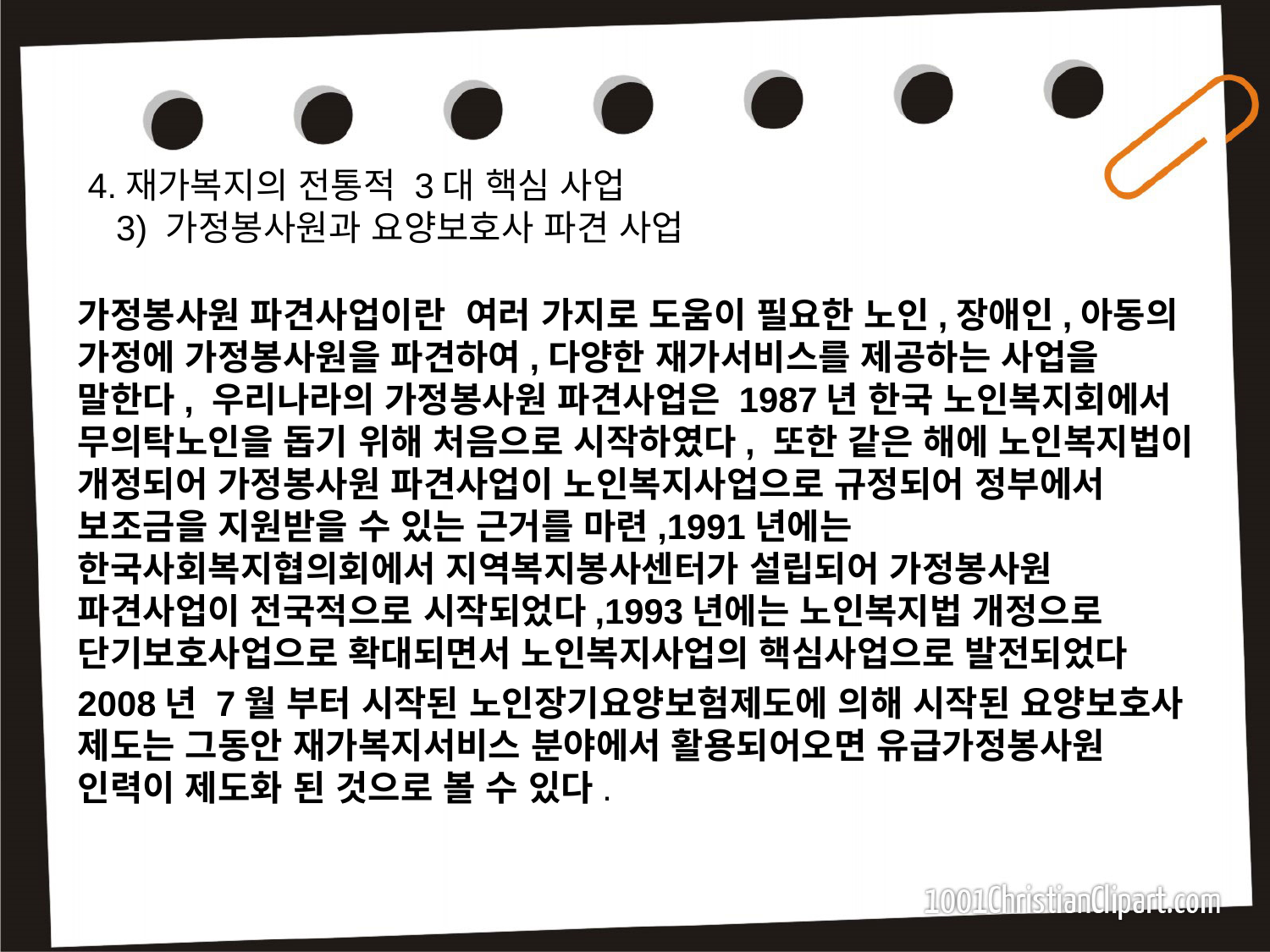

# 4.재가복지의 전통적 3대 핵심 사업 3) 가정봉사원과 요양보호사 파견 사업
가정봉사원 파견사업이란  여러 가지로 도움이 필요한 노인,장애인,아동의 가정에 가정봉사원을 파견하여,다양한 재가서비스를 제공하는 사업을 말한다, 우리나라의 가정봉사원 파견사업은 1987년 한국 노인복지회에서 무의탁노인을 돕기 위해 처음으로 시작하였다, 또한 같은 해에 노인복지법이 개정되어 가정봉사원 파견사업이 노인복지사업으로 규정되어 정부에서 보조금을 지원받을 수 있는 근거를 마련,1991년에는 한국사회복지협의회에서 지역복지봉사센터가 설립되어 가정봉사원 파견사업이 전국적으로 시작되었다,1993년에는 노인복지법 개정으로 단기보호사업으로 확대되면서 노인복지사업의 핵심사업으로 발전되었다
2008년 7월 부터 시작된 노인장기요양보험제도에 의해 시작된 요양보호사 제도는 그동안 재가복지서비스 분야에서 활용되어오면 유급가정봉사원 인력이 제도화 된 것으로 볼 수 있다.